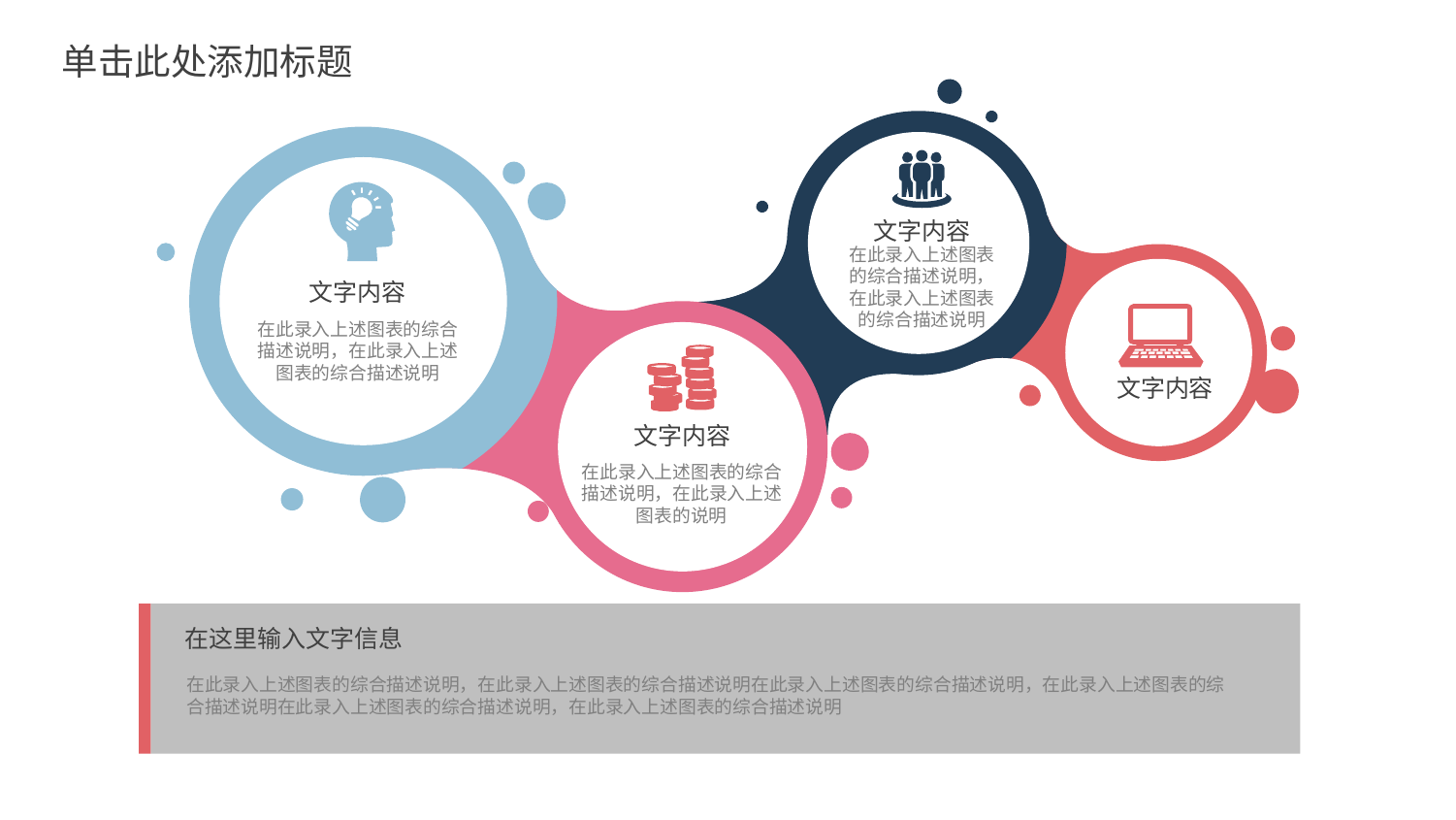

文字内容
在此录入上述图表的综合描述说明，在此录入上述图表的综合描述说明
文字内容
在此录入上述图表的综合描述说明，在此录入上述图表的综合描述说明

文字内容

文字内容
在此录入上述图表的综合描述说明，在此录入上述图表的说明

在此录入上述图表的综合描述说明，在此录入上述图表的综合描述说明在此录入上述图表的综合描述说明，在此录入上述图表的综合描述说明在此录入上述图表的综合描述说明，在此录入上述图表的综合描述说明

在这里输入文字信息

18